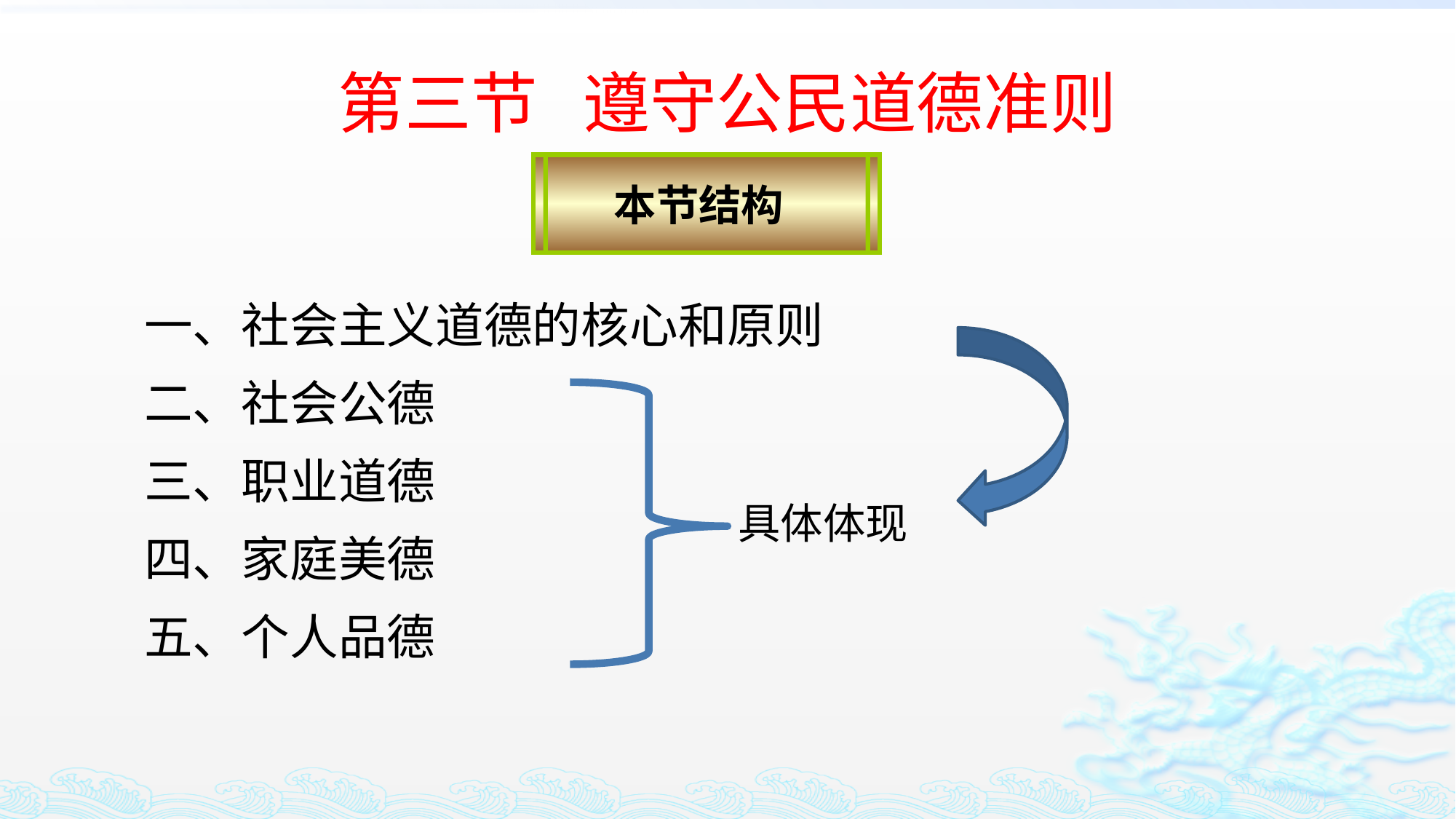

# 第三节   遵守公民道德准则

本节结构
一、社会主义道德的核心和原则
二、社会公德
三、职业道德
四、家庭美德
五、个人品德

具体体现